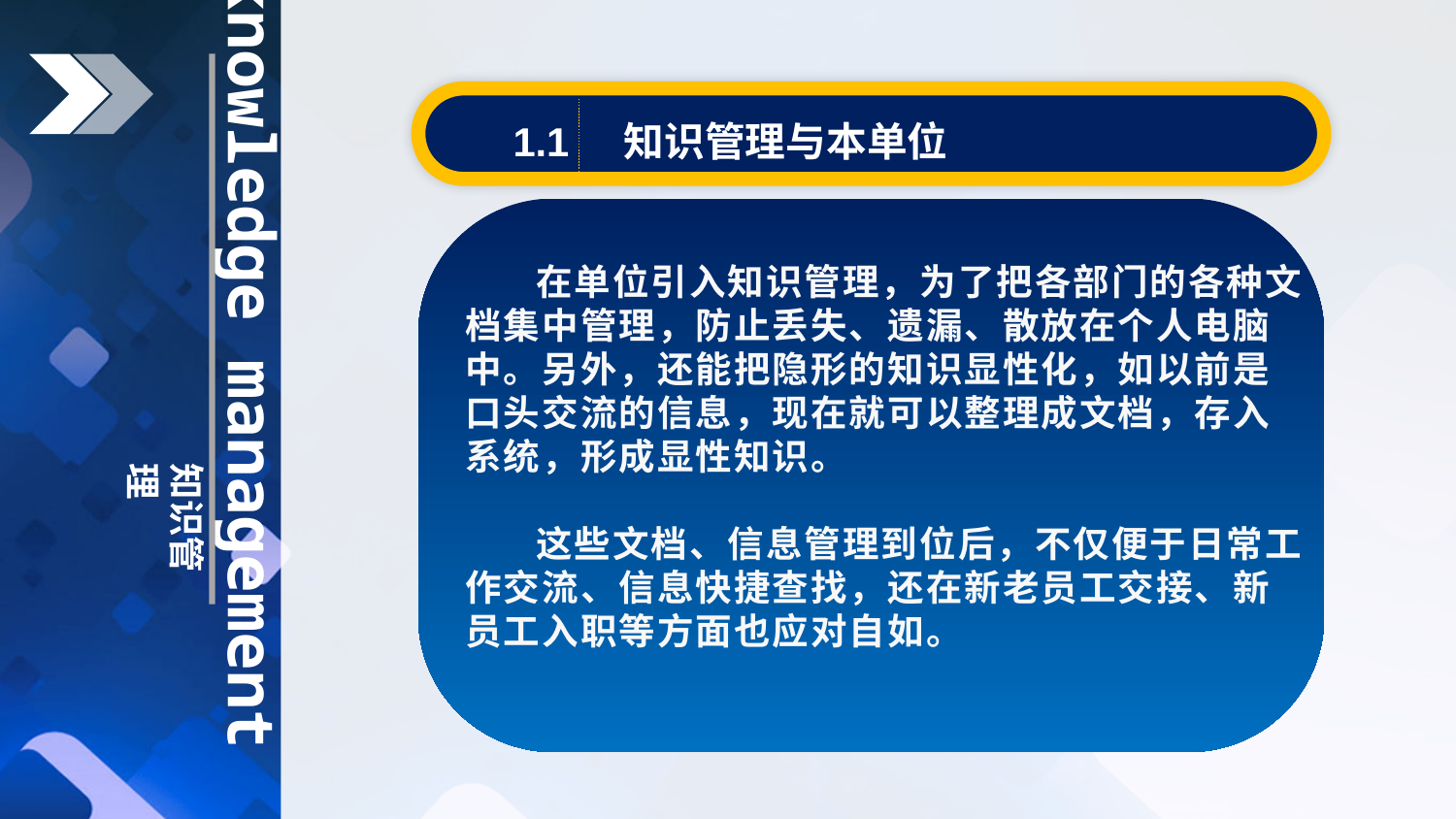

1.1    知识管理与本单位

      在单位引入知识管理，为了把各部门的各种文档集中管理，防止丢失、遗漏、散放在个人电脑中。另外，还能把隐形的知识显性化，如以前是口头交流的信息，现在就可以整理成文档，存入系统，形成显性知识。

      这些文档、信息管理到位后，不仅便于日常工作交流、信息快捷查找，还在新老员工交接、新员工入职等方面也应对自如。
knowledge management
知识管理